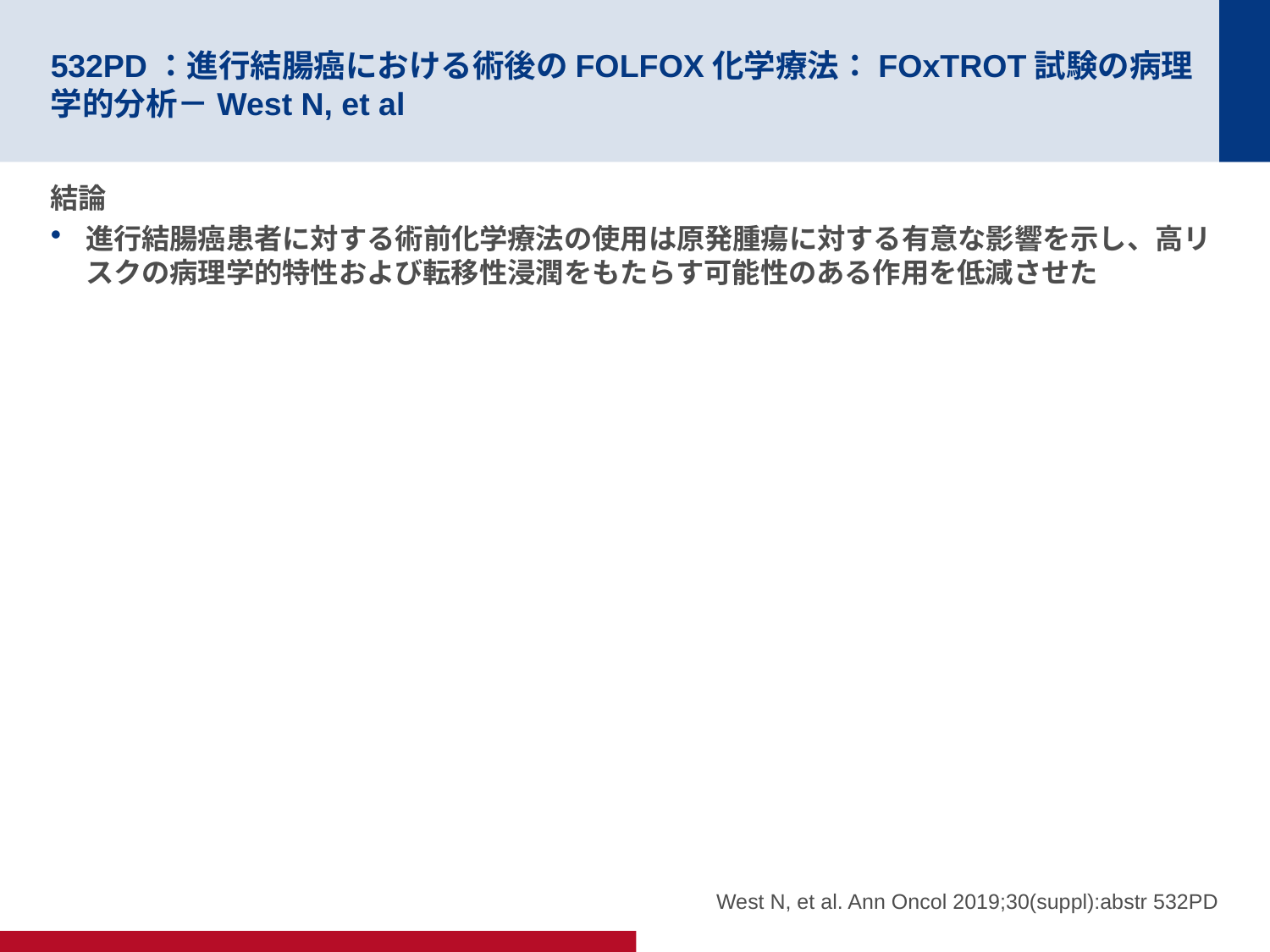

# 532PD：進行結腸癌における術後のFOLFOX化学療法：FOxTROT試験の病理学的分析－West N, et al
結論
進行結腸癌患者に対する術前化学療法の使用は原発腫瘍に対する有意な影響を示し、高リスクの病理学的特性および転移性浸潤をもたらす可能性のある作用を低減させた
West N, et al. Ann Oncol 2019;30(suppl):abstr 532PD